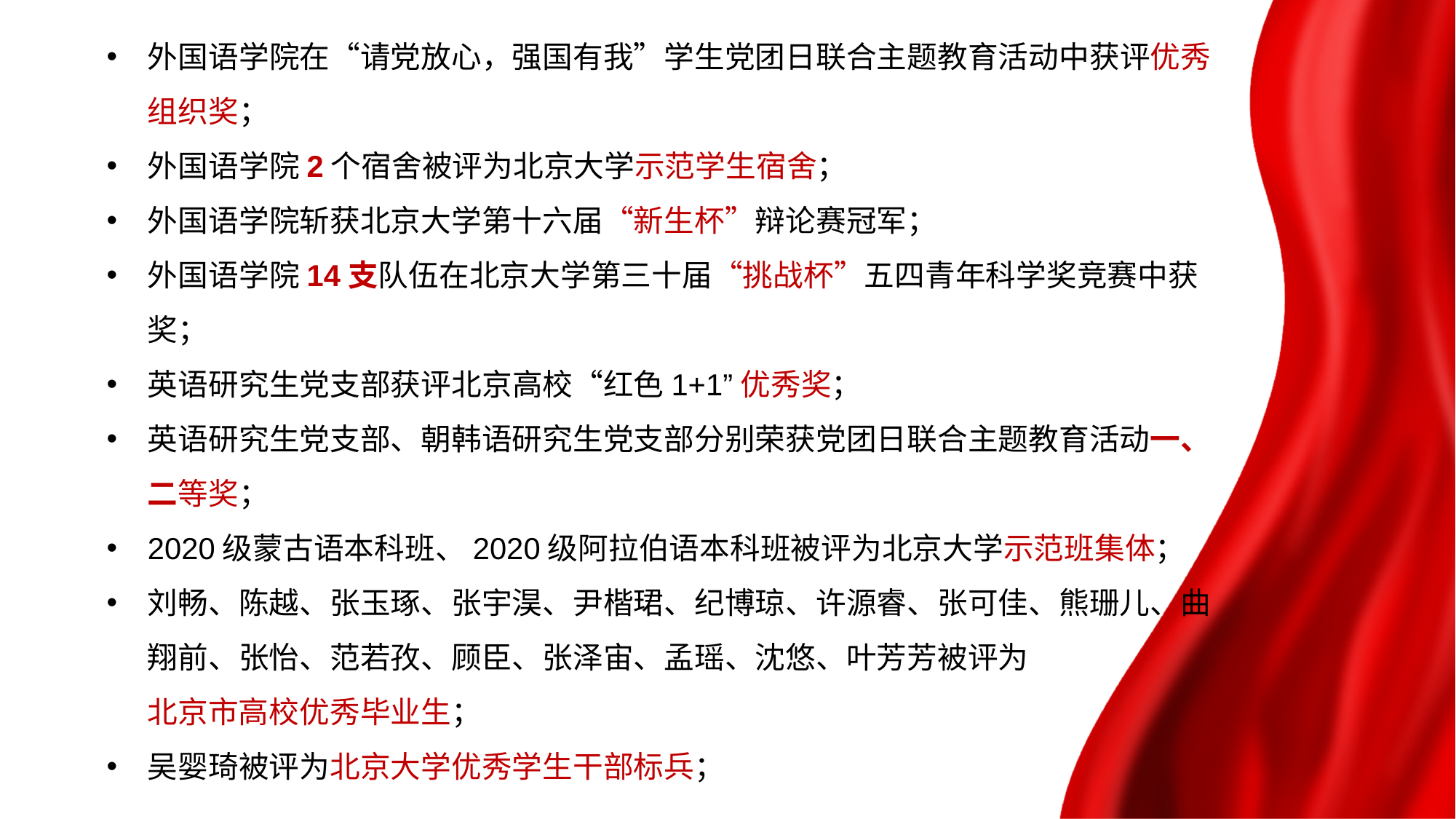

外国语学院在“请党放心，强国有我”学生党团日联合主题教育活动中获评优秀组织奖；
外国语学院2个宿舍被评为北京大学示范学生宿舍；
外国语学院斩获北京大学第十六届“新生杯”辩论赛冠军；
外国语学院14支队伍在北京大学第三十届“挑战杯”五四青年科学奖竞赛中获奖；
英语研究生党支部获评北京高校“红色1+1”优秀奖；
英语研究生党支部、朝韩语研究生党支部分别荣获党团日联合主题教育活动一、二等奖；
2020级蒙古语本科班、2020级阿拉伯语本科班被评为北京大学示范班集体；
刘畅、陈越、张玉琢、张宇淏、尹楷珺、纪博琼、许源睿、张可佳、熊珊儿、曲翔前、张怡、范若孜、顾臣、张泽宙、孟瑶、沈悠、叶芳芳被评为
     北京市高校优秀毕业生；
吴婴琦被评为北京大学优秀学生干部标兵；